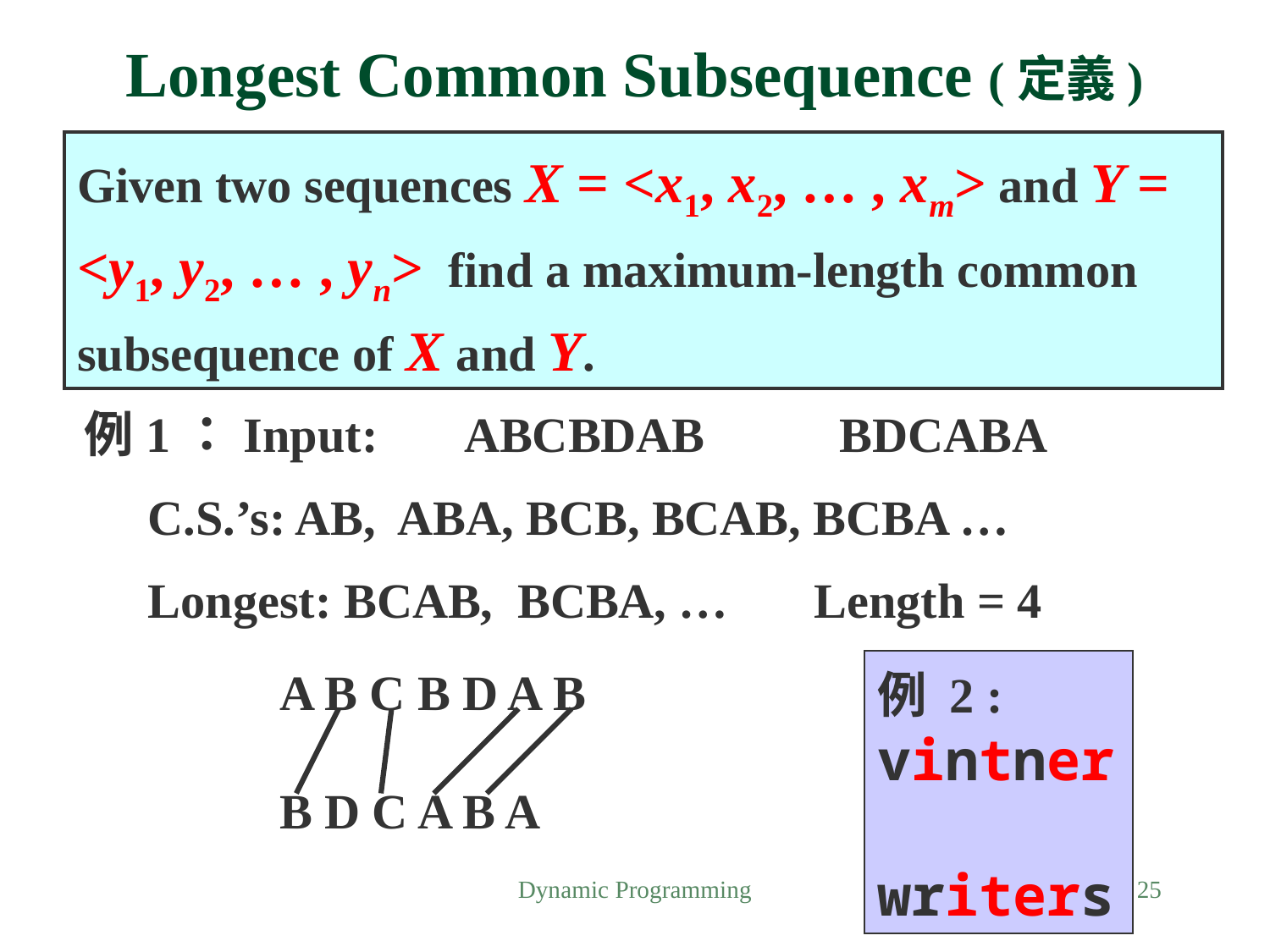

# Longest Common Subsequence (定義)
Given two sequences X = <x1, x2, … , xm> and Y = <y1, y2, … , yn>  find a maximum-length common subsequence of X and Y.
例1：Input:       ABCBDAB           BDCABA
C.S.’s: AB,  ABA, BCB, BCAB, BCBA …
Longest: BCAB,  BCBA, …       Length = 4
例 2 : vintner
writers
A B C B D A B

B D C A B A

Dynamic Programming
25